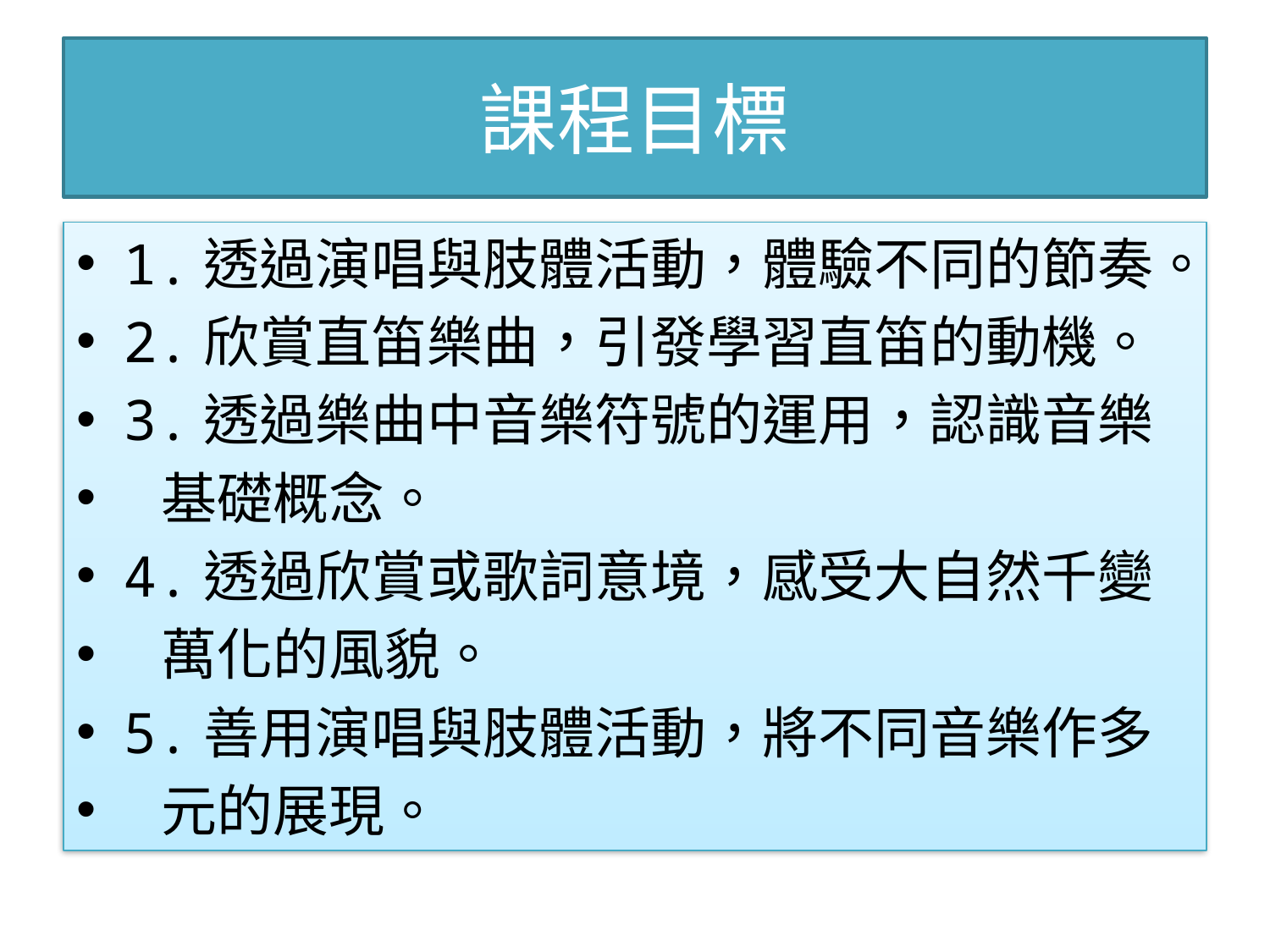

# 課程目標
1.透過演唱與肢體活動，體驗不同的節奏。
2.欣賞直笛樂曲，引發學習直笛的動機。
3.透過樂曲中音樂符號的運用，認識音樂
  基礎概念。
4.透過欣賞或歌詞意境，感受大自然千變
  萬化的風貌。
5.善用演唱與肢體活動，將不同音樂作多
  元的展現。